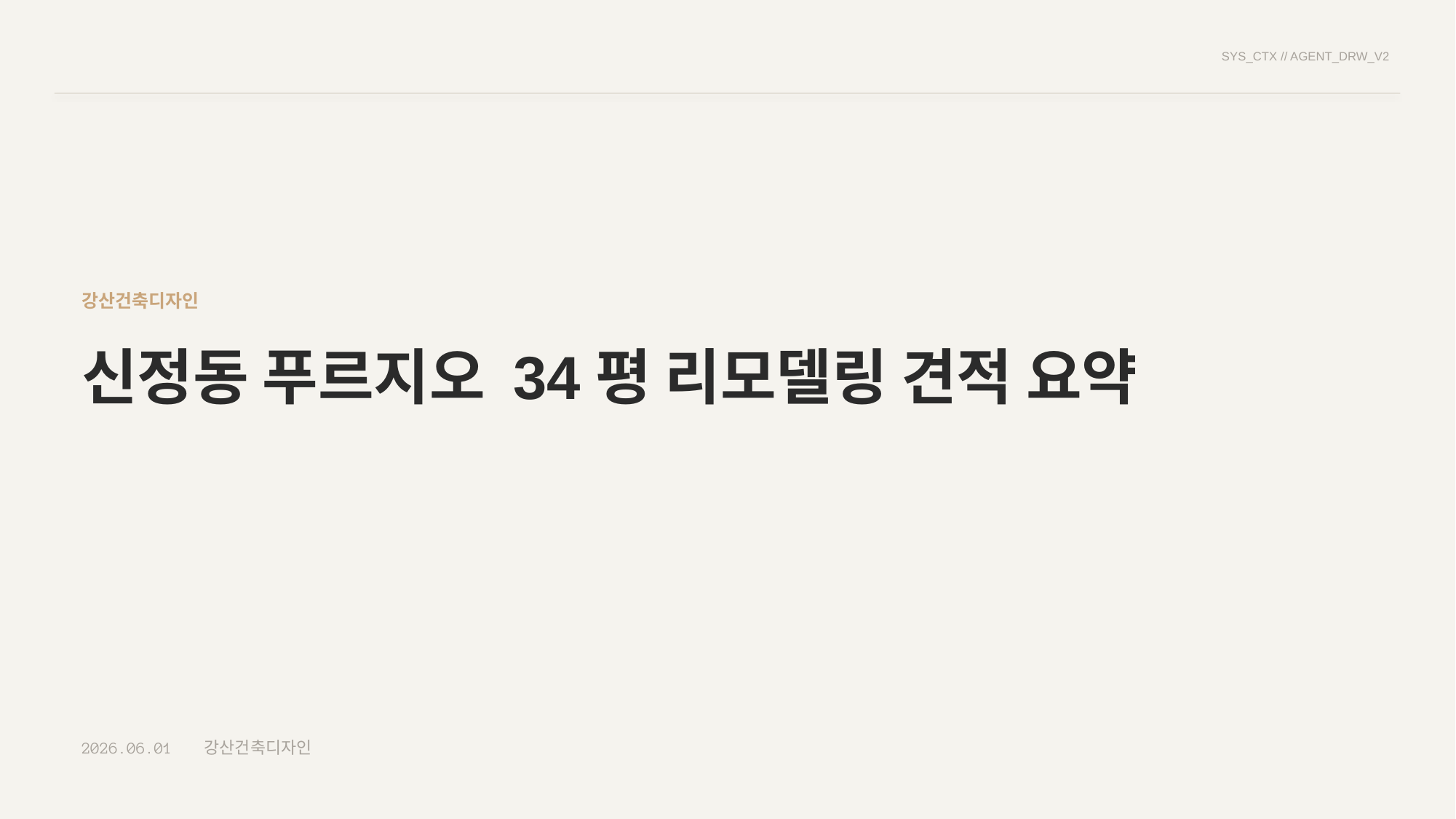

SYS_CTX // AGENT_DRW_V2

강산건축디자인
신정동 푸르지오 34평 리모델링 견적 요약
2026.06.01   강산건축디자인